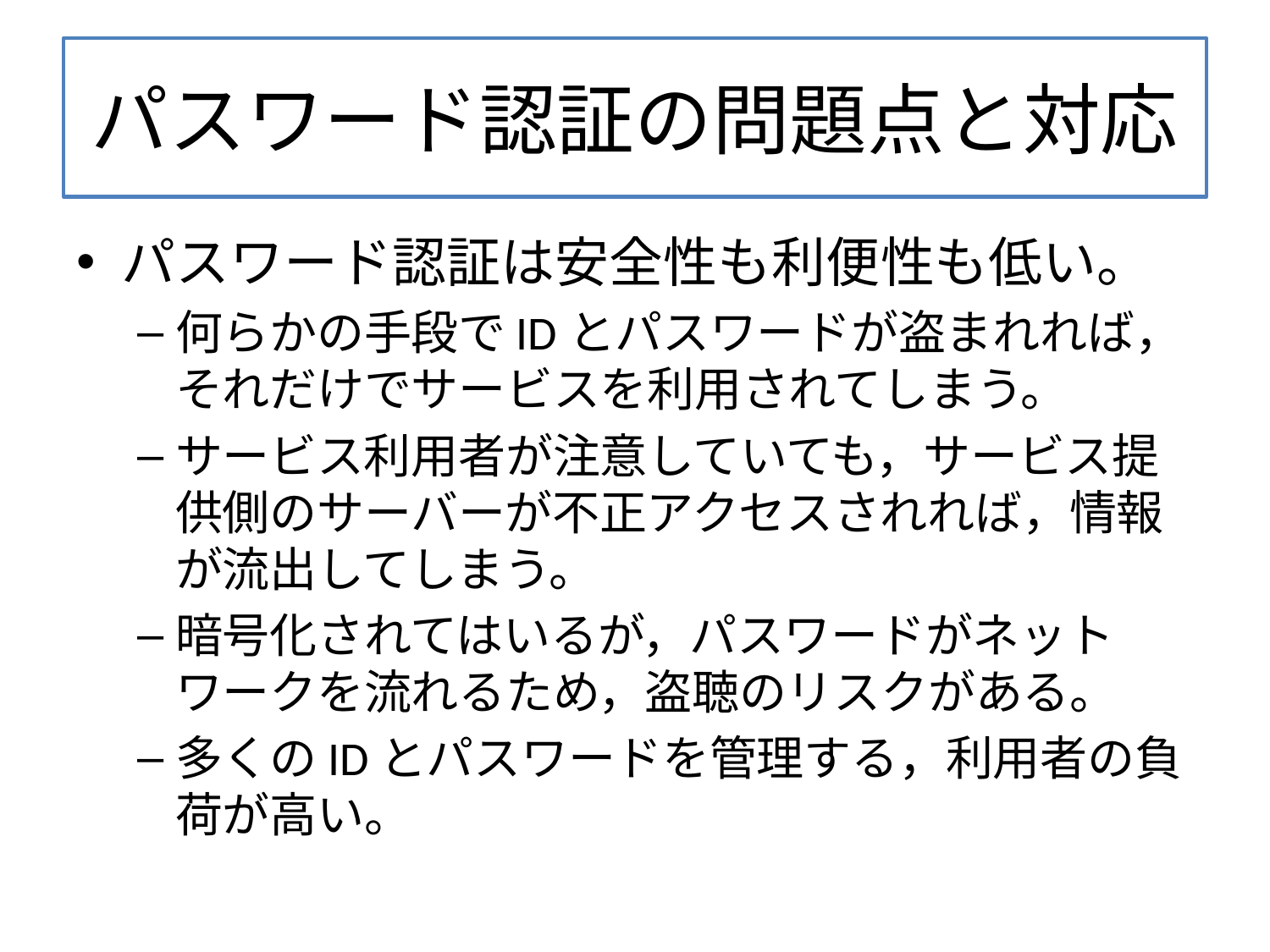

# パスワード認証の問題点と対応
パスワード認証は安全性も利便性も低い。
何らかの手段でIDとパスワードが盗まれれば，それだけでサービスを利用されてしまう。
サービス利用者が注意していても，サービス提供側のサーバーが不正アクセスされれば，情報が流出してしまう。
暗号化されてはいるが，パスワードがネットワークを流れるため，盗聴のリスクがある。
多くのIDとパスワードを管理する，利用者の負荷が高い。